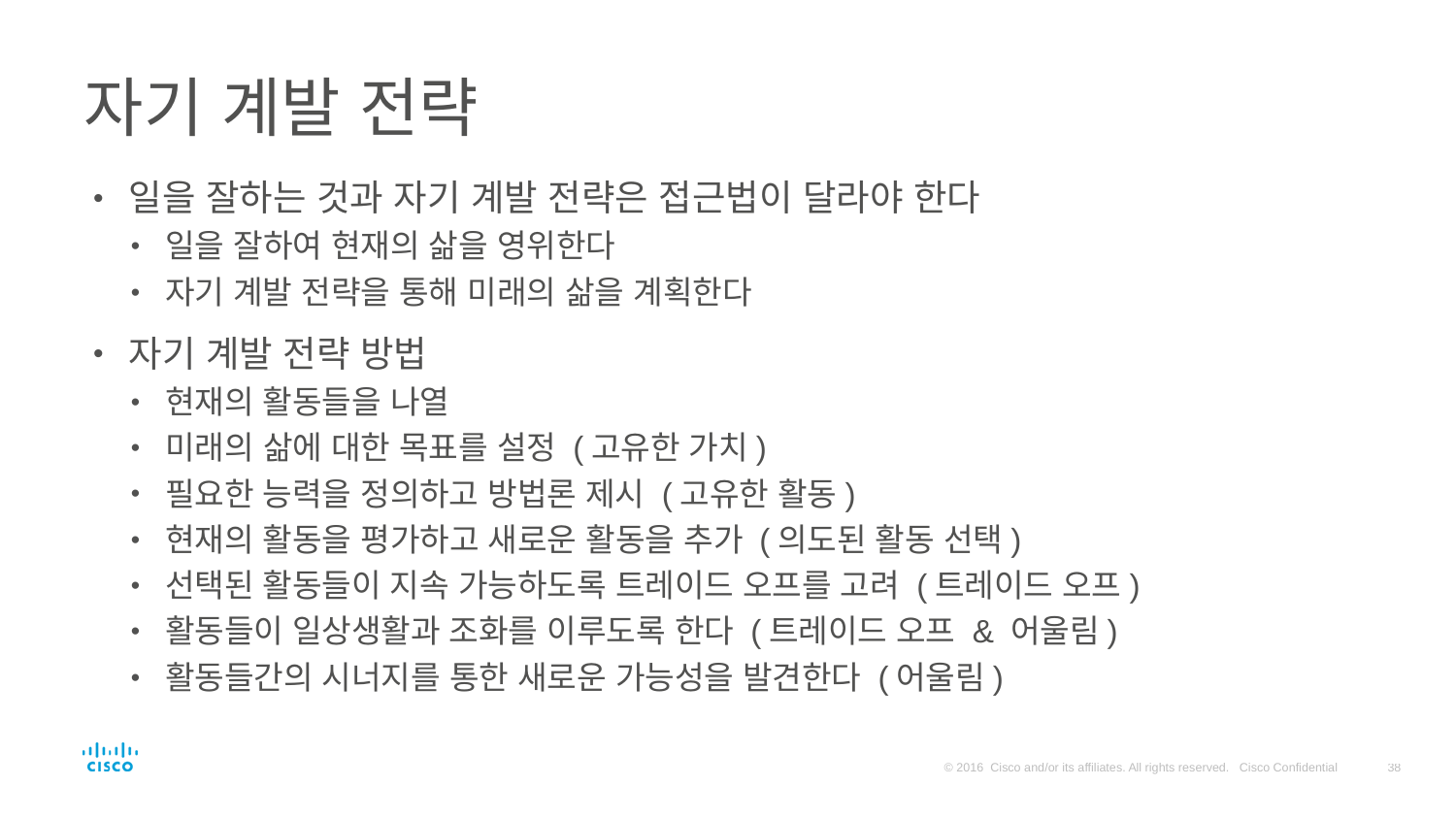

# 자기 계발 전략
일을 잘하는 것과 자기 계발 전략은 접근법이 달라야 한다
일을 잘하여 현재의 삶을 영위한다
자기 계발 전략을 통해 미래의 삶을 계획한다
자기 계발 전략 방법
현재의 활동들을 나열
미래의 삶에 대한 목표를 설정 (고유한 가치)
필요한 능력을 정의하고 방법론 제시 (고유한 활동)
현재의 활동을 평가하고 새로운 활동을 추가 (의도된 활동 선택)
선택된 활동들이 지속 가능하도록 트레이드 오프를 고려 (트레이드 오프)
활동들이 일상생활과 조화를 이루도록 한다 (트레이드 오프 & 어울림)
활동들간의 시너지를 통한 새로운 가능성을 발견한다 (어울림)